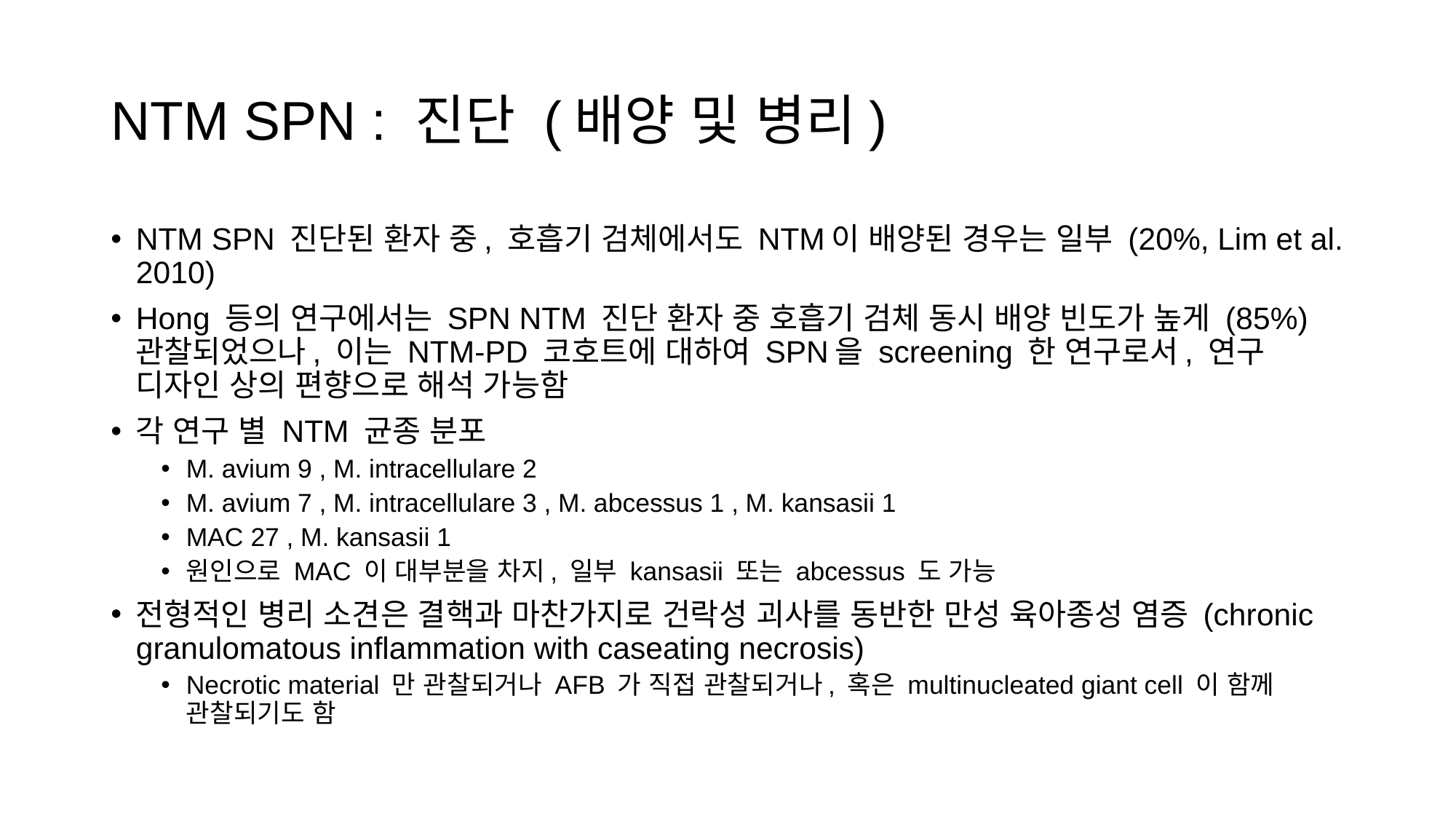

# NTM SPN : 진단 (배양 및 병리)
NTM SPN 진단된 환자 중, 호흡기 검체에서도 NTM이 배양된 경우는 일부 (20%, Lim et al. 2010)
Hong 등의 연구에서는 SPN NTM 진단 환자 중 호흡기 검체 동시 배양 빈도가 높게 (85%) 관찰되었으나, 이는 NTM-PD 코호트에 대하여 SPN을 screening 한 연구로서, 연구 디자인 상의 편향으로 해석 가능함
각 연구 별 NTM 균종 분포
M. avium 9 , M. intracellulare 2
M. avium 7 , M. intracellulare 3 , M. abcessus 1 , M. kansasii 1
MAC 27 , M. kansasii 1
원인으로 MAC 이 대부분을 차지, 일부 kansasii 또는 abcessus 도 가능
전형적인 병리 소견은 결핵과 마찬가지로 건락성 괴사를 동반한 만성 육아종성 염증 (chronic granulomatous inflammation with caseating necrosis)
Necrotic material 만 관찰되거나 AFB 가 직접 관찰되거나, 혹은 multinucleated giant cell 이 함께 관찰되기도 함